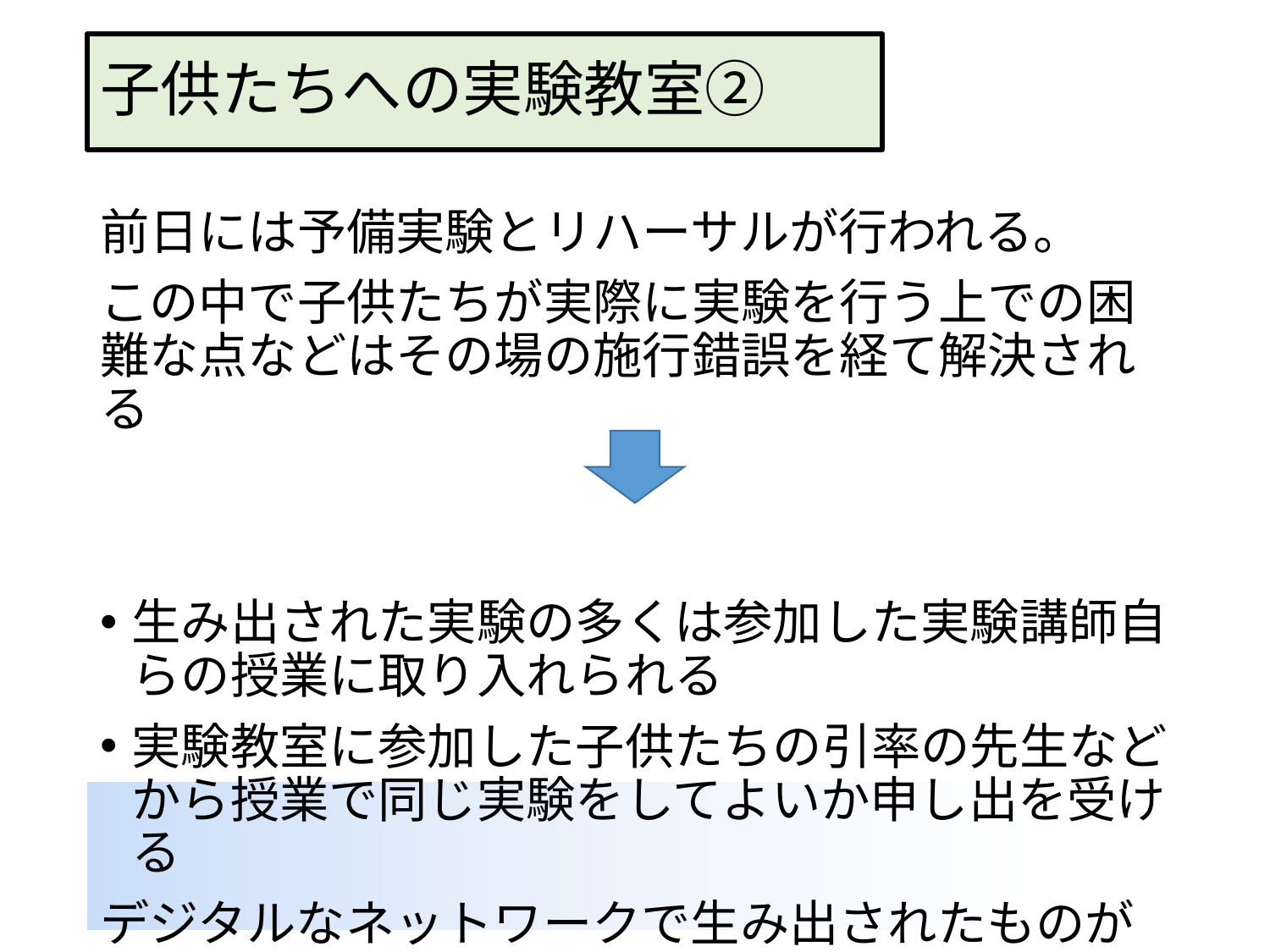

# 子供たちへの実験教室②
前日には予備実験とリハーサルが行われる。
この中で子供たちが実際に実験を行う上での困難な点などはその場の施行錯誤を経て解決される

生み出された実験の多くは参加した実験講師自らの授業に取り入れられる
実験教室に参加した子供たちの引率の先生などから授業で同じ実験をしてよいか申し出を受ける
デジタルなネットワークで生み出されたものが
現実の世界で有効に活かされている